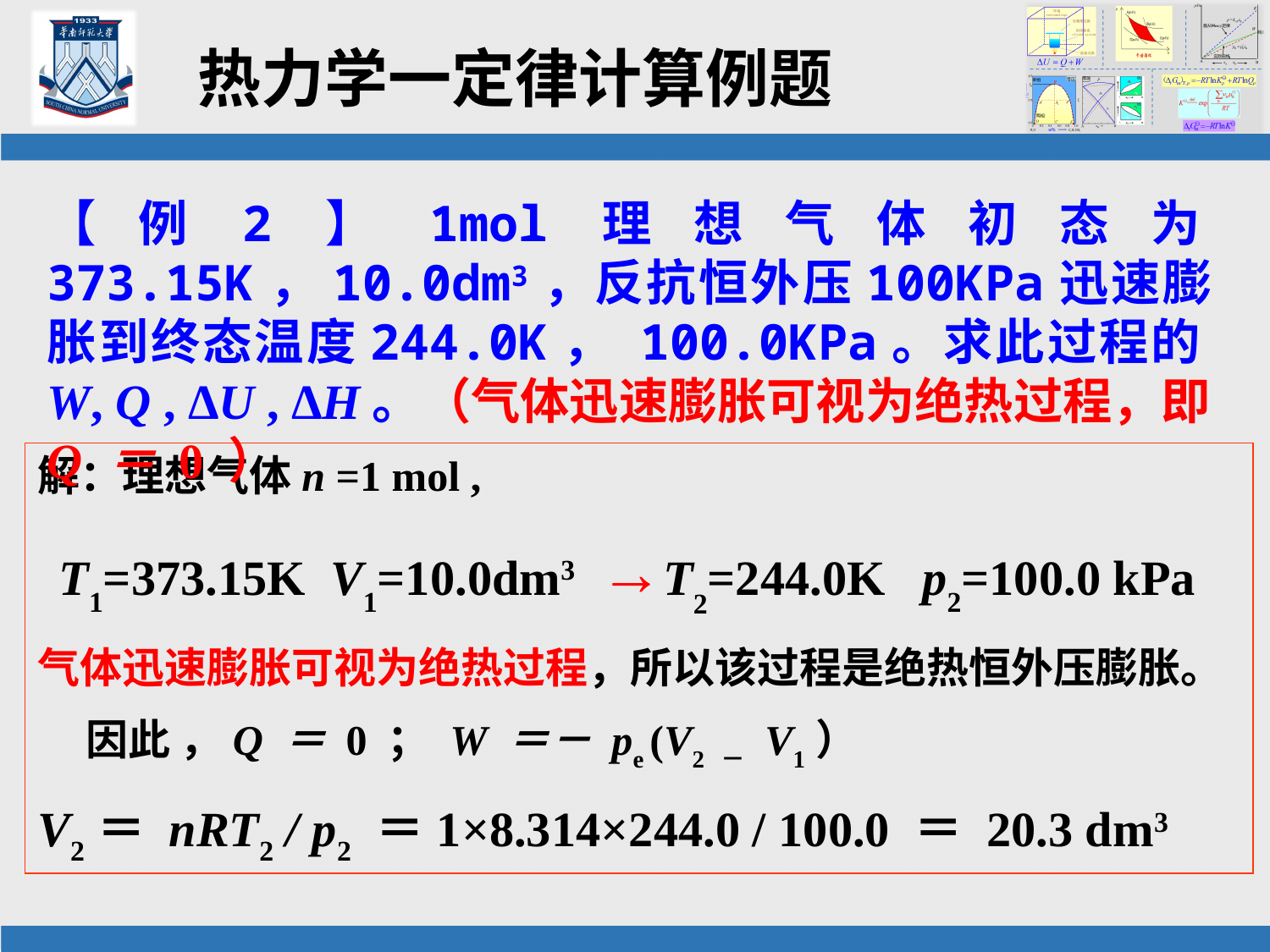

# 热力学一定律计算例题
【例2】1mol理想气体初态为373.15K，10.0dm3，反抗恒外压100KPa迅速膨胀到终态温度244.0K， 100.0KPa。求此过程的W, Q , ΔU , ΔH。（气体迅速膨胀可视为绝热过程，即Q ＝ 0 ）
解：理想气体n =1 mol ,
  T1=373.15K  V1=10.0dm3  →T2=244.0K   p2=100.0 kPa
气体迅速膨胀可视为绝热过程，所以该过程是绝热恒外压膨胀。
    因此 ，Q ＝ 0 ； W ＝－ pe (V2 － V1）
V2＝ nRT2 / p2 ＝1×8.314×244.0 / 100.0 ＝ 20.3 dm3